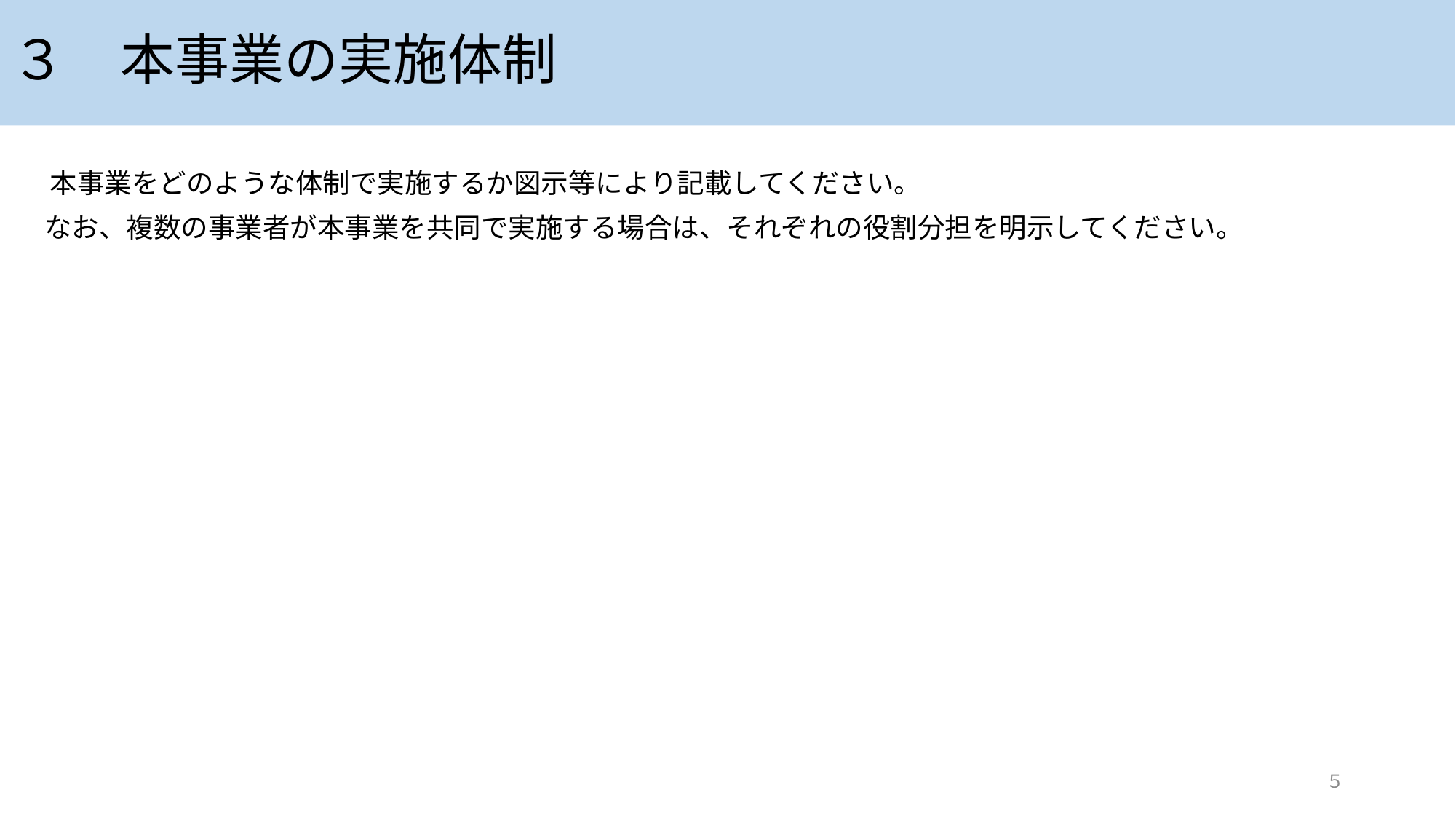

３　本事業の実施体制

　　本事業をどのような体制で実施するか図示等により記載してください。
　 なお、複数の事業者が本事業を共同で実施する場合は、それぞれの役割分担を明示してください。

５